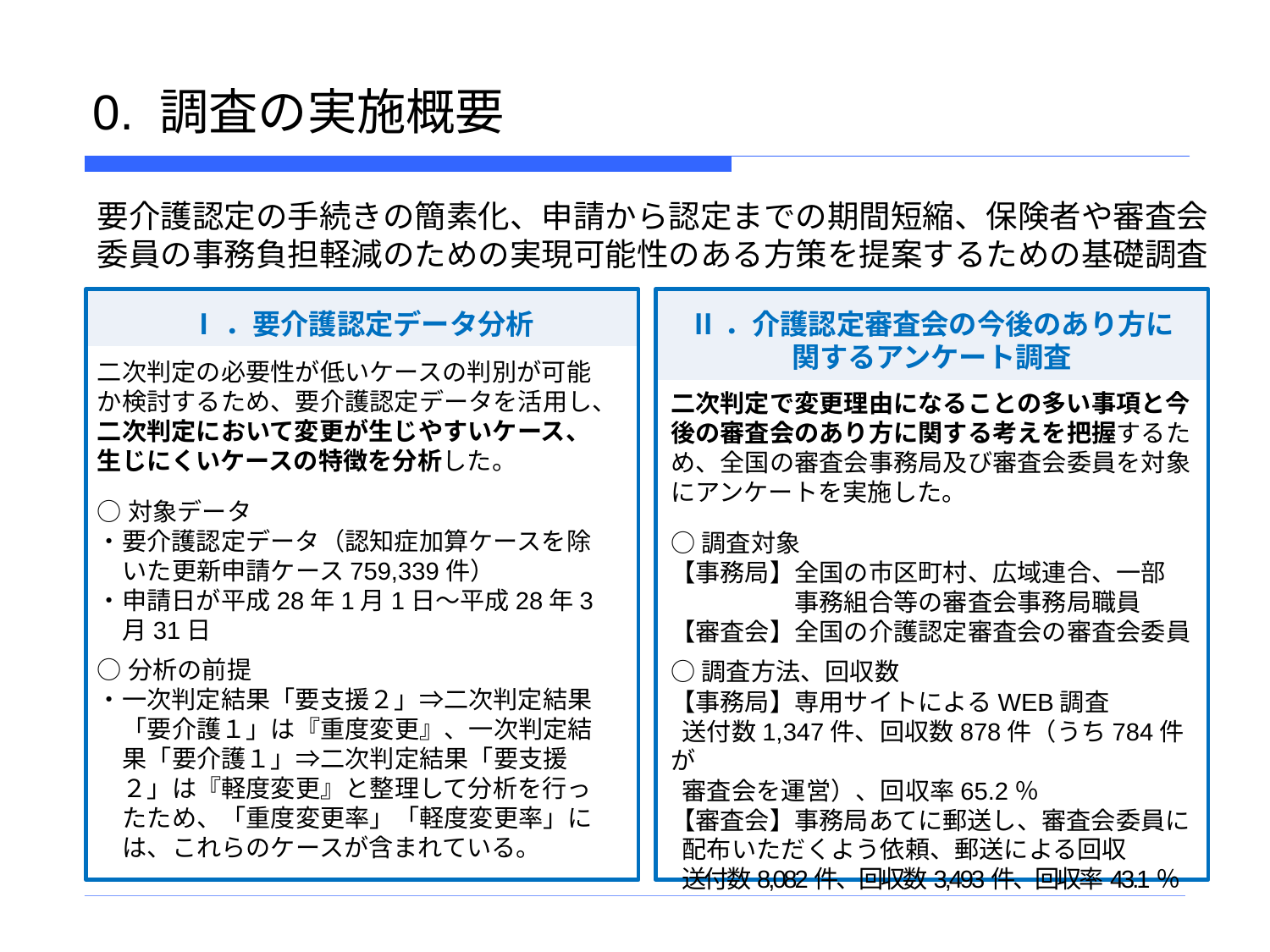

# 0. 調査の実施概要
要介護認定の手続きの簡素化、申請から認定までの期間短縮、保険者や審査会委員の事務負担軽減のための実現可能性のある方策を提案するための基礎調査

Ⅰ．要介護認定データ分析

Ⅱ．介護認定審査会の今後のあり方に
関するアンケート調査

二次判定の必要性が低いケースの判別が可能か検討するため、要介護認定データを活用し、二次判定において変更が生じやすいケース、生じにくいケースの特徴を分析した。

○対象データ
・要介護認定データ（認知症加算ケースを除いた更新申請ケース759,339件）
・申請日が平成28年1月1日～平成28年3月31日
○分析の前提
・一次判定結果「要支援２」⇒二次判定結果「要介護１」は『重度変更』、一次判定結果「要介護１」⇒二次判定結果「要支援２」は『軽度変更』と整理して分析を行ったため、「重度変更率」「軽度変更率」には、これらのケースが含まれている。
二次判定で変更理由になることの多い事項と今後の審査会のあり方に関する考えを把握するため、全国の審査会事務局及び審査会委員を対象にアンケートを実施した。

○調査対象
【事務局】全国の市区町村、広域連合、一部
　　　　　事務組合等の審査会事務局職員
【審査会】全国の介護認定審査会の審査会委員
○調査方法、回収数
【事務局】専用サイトによるWEB調査
 送付数1,347件、回収数878件（うち784件が
 審査会を運営）、回収率65.2％
【審査会】事務局あてに郵送し、審査会委員に
 配布いただくよう依頼、郵送による回収
 送付数8,082件、回収数3,493件、回収率43.1％